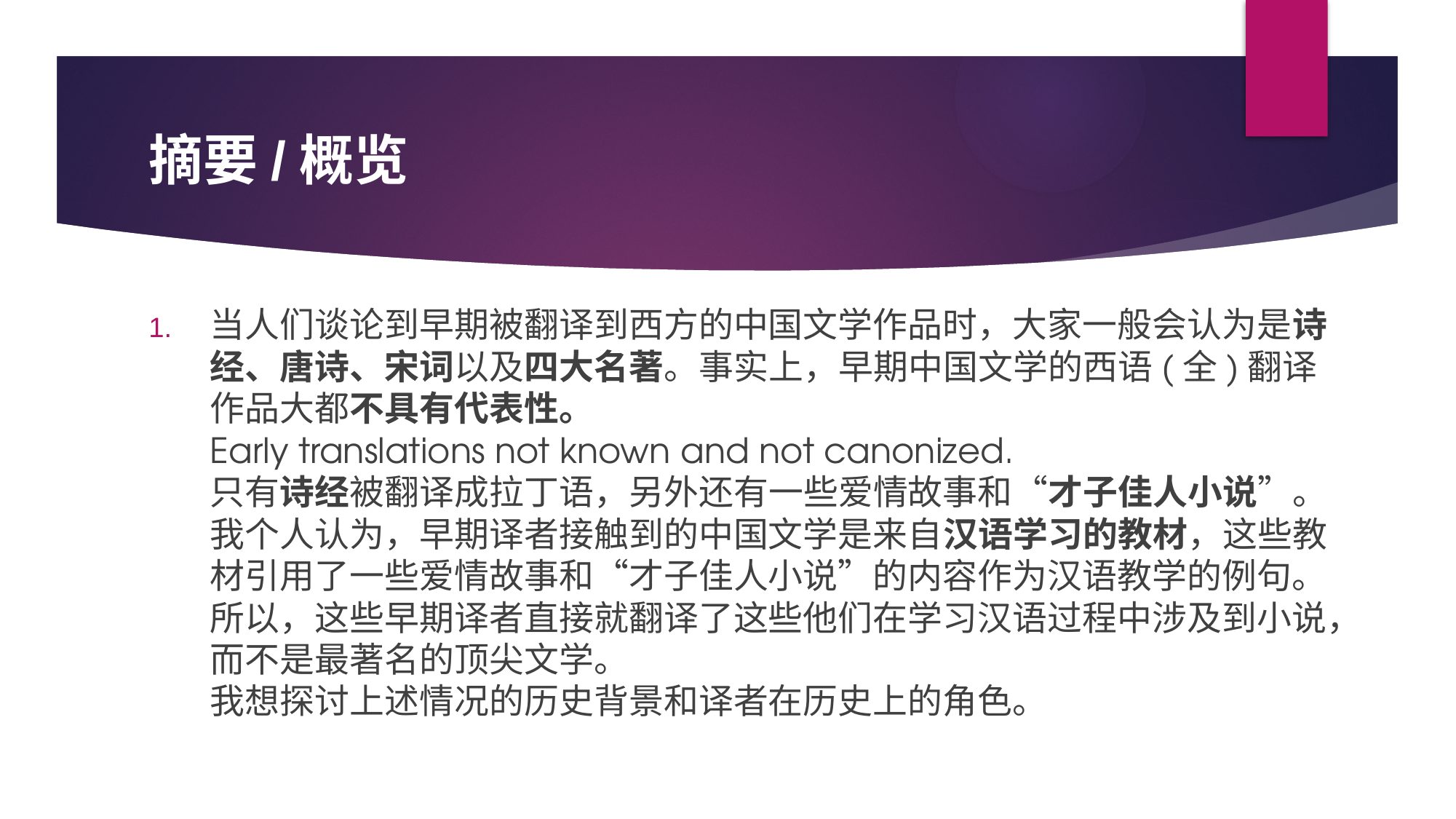

# 摘要/概览
当人们谈论到早期被翻译到西方的中国文学作品时，大家一般会认为是诗经、唐诗、宋词以及四大名著。事实上，早期中国文学的西语(全)翻译作品大都不具有代表性。
Early translations not known and not canonized.
只有诗经被翻译成拉丁语，另外还有一些爱情故事和“才子佳人小说”。我个人认为，早期译者接触到的中国文学是来自汉语学习的教材，这些教材引用了一些爱情故事和“才子佳人小说”的内容作为汉语教学的例句。所以，这些早期译者直接就翻译了这些他们在学习汉语过程中涉及到小说，而不是最著名的顶尖文学。
我想探讨上述情况的历史背景和译者在历史上的角色。